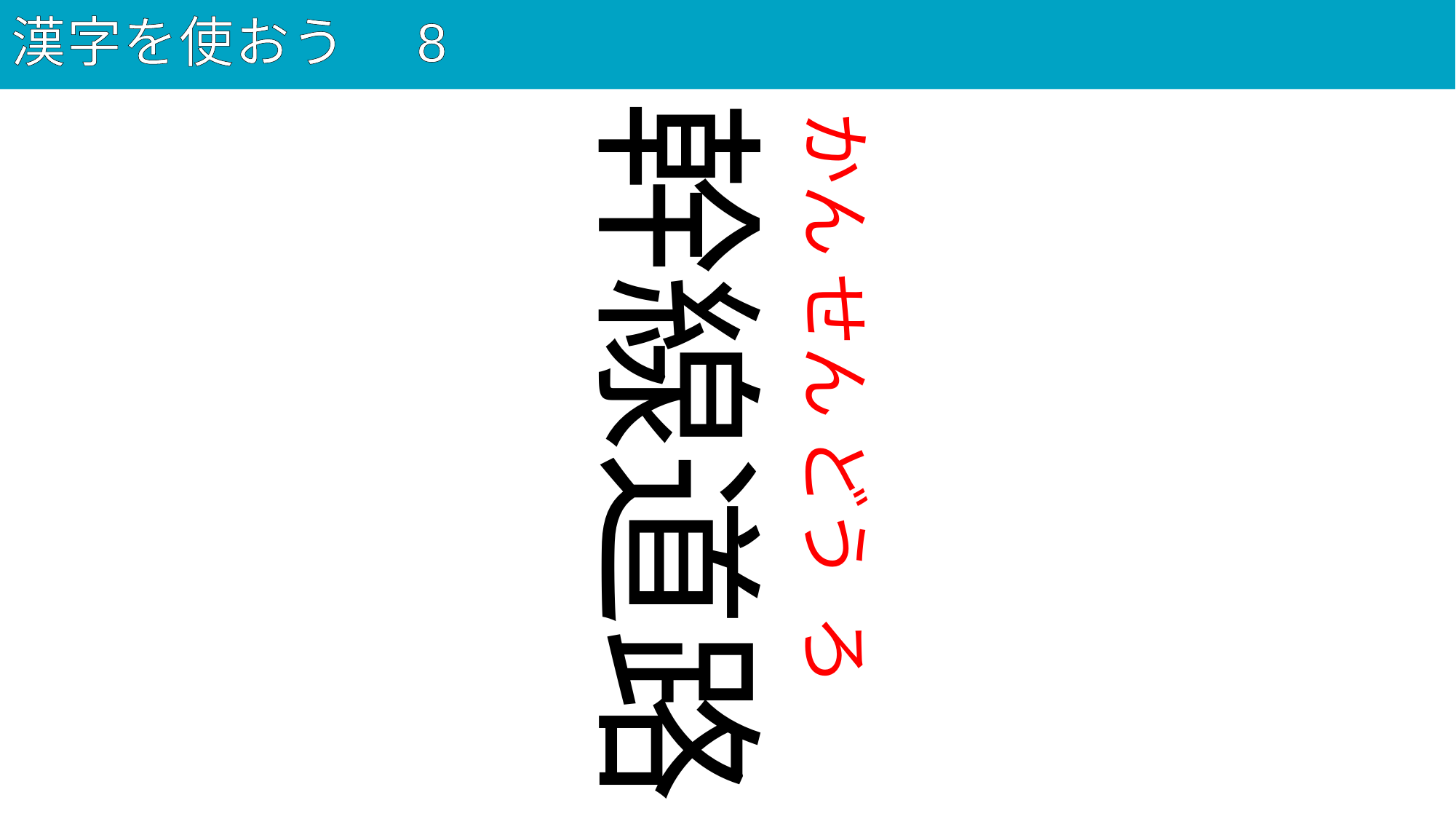

# 漢字を使おう　8
60
幹線道路
かん せん どう  ろ